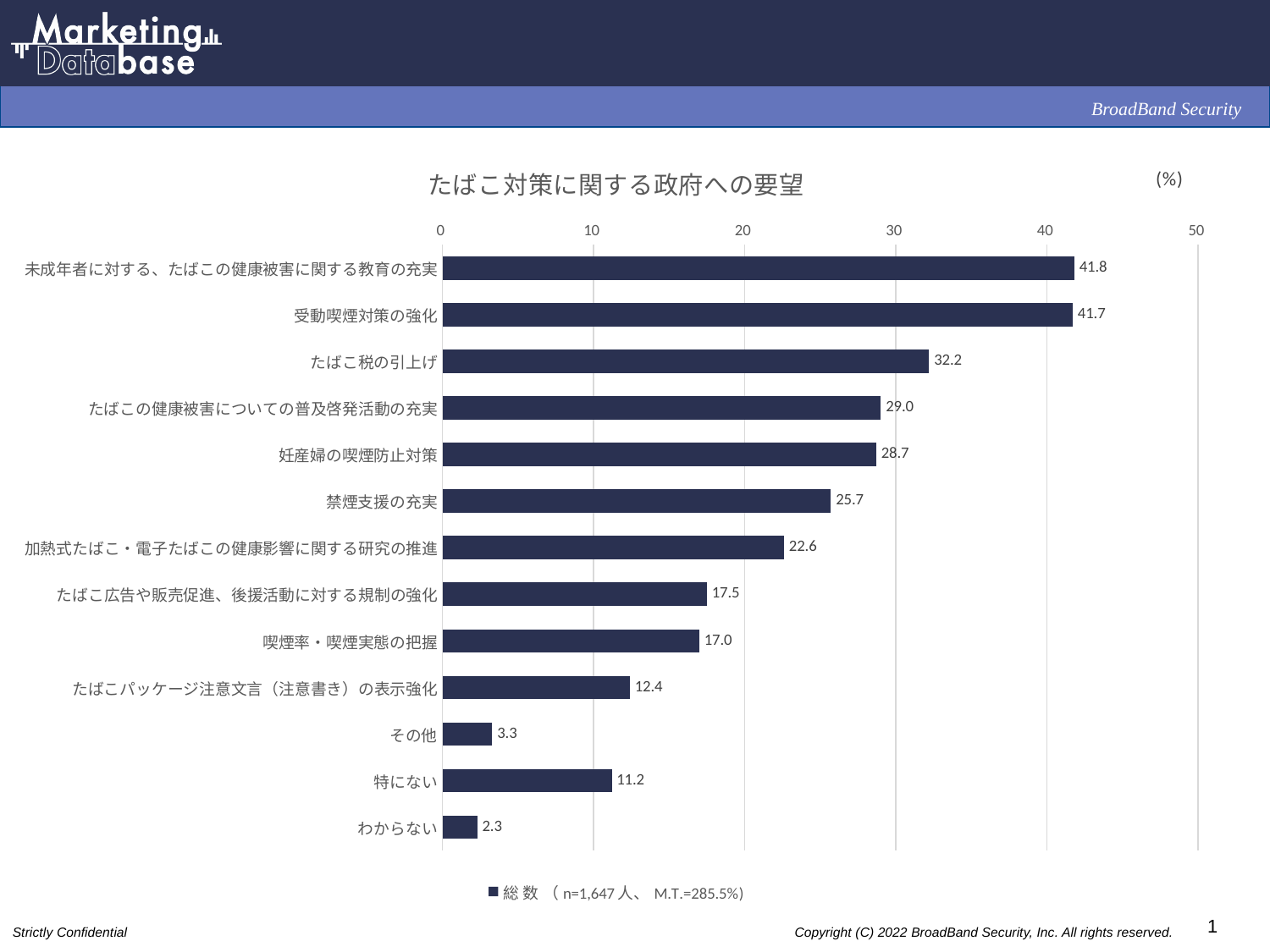

### Chart: たばこ対策に関する政府への要望

| Category | 総 数 （n=1,647人、M.T.=285.5%) |
|---|---|
| 未成年者に対する、たばこの健康被害に関する教育の充実 | 41.8 |
| 受動喫煙対策の強化 | 41.7 |
| たばこ税の引上げ | 32.2 |
| たばこの健康被害についての普及啓発活動の充実 | 29.0 |
| 妊産婦の喫煙防止対策 | 28.7 |
| 禁煙支援の充実 | 25.7 |
| 加熱式たばこ・電子たばこの健康影響に関する研究の推進 | 22.6 |
| たばこ広告や販売促進、後援活動に対する規制の強化 | 17.5 |
| 喫煙率・喫煙実態の把握 | 17.0 |
| たばこパッケージ注意文言（注意書き）の表示強化 | 12.4 |
| その他 | 3.3 |
| 特にない | 11.2 |
| わからない | 2.3 |